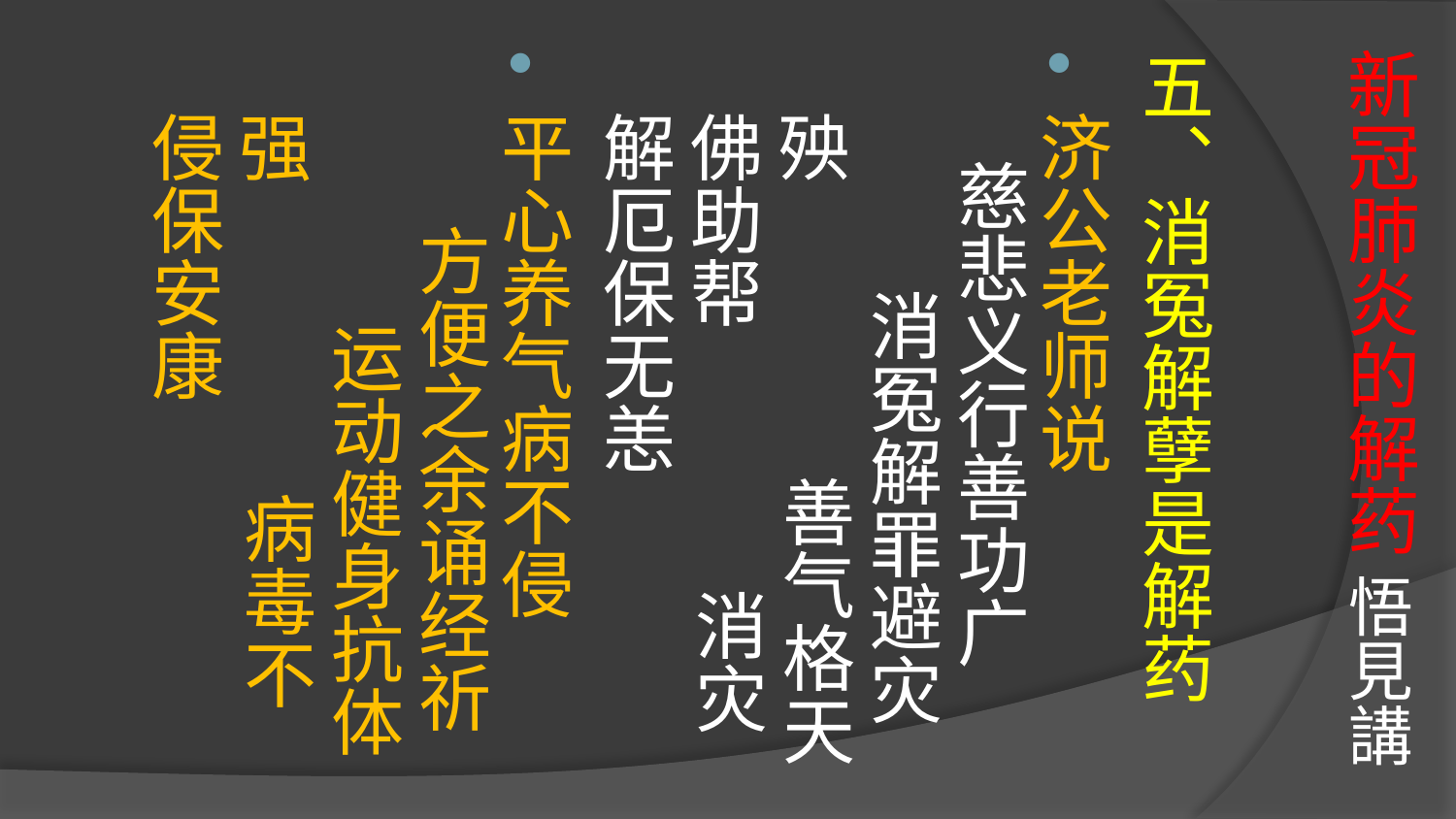

# 新冠肺炎的解药 悟見講
五、消冤解孽是解药
济公老师说                      慈悲义行善功广                   消冤解罪避灾殃                  善气格天佛助帮                消灾解厄保无恙
平心养气病不侵                  方便之余诵经祈                 运动健身抗体强                   病毒不侵保安康